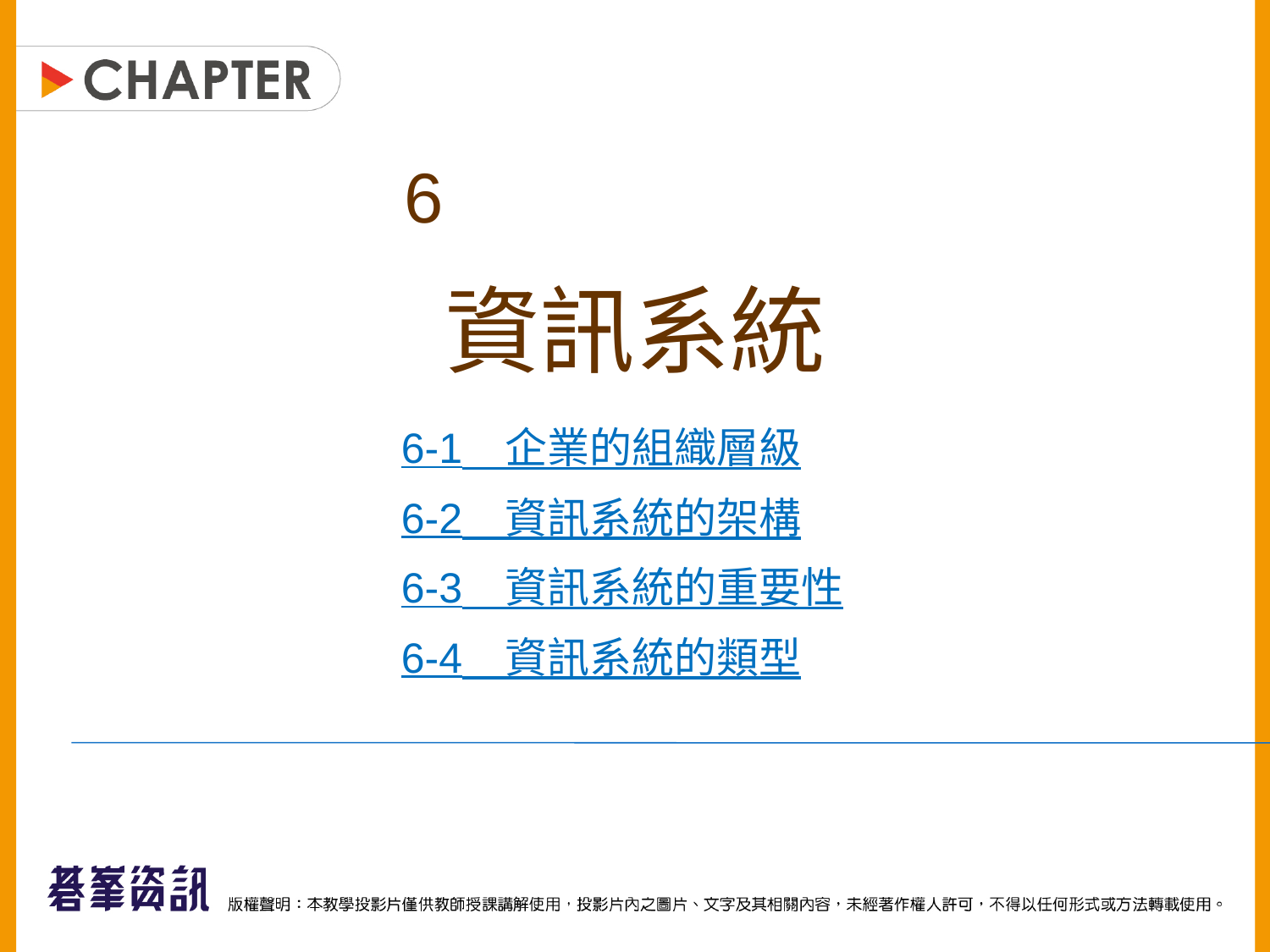

6
資訊系統
6-1　企業的組織層級
6-2　資訊系統的架構
6-3　資訊系統的重要性
6-4　資訊系統的類型